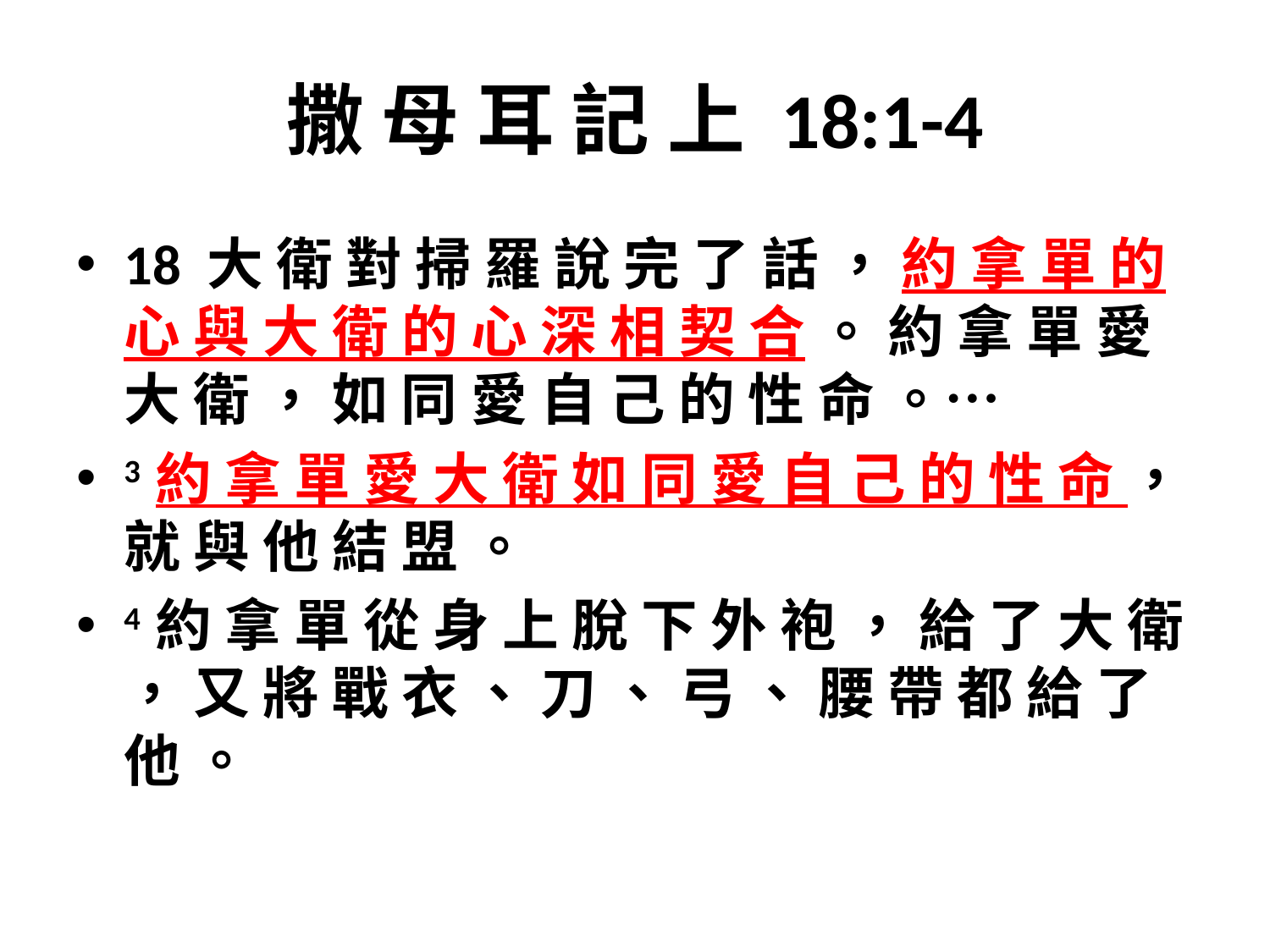

# 撒 母 耳 記 上 18:1-4
18 大 衛 對 掃 羅 說 完 了 話 ， 約 拿 單 的 心 與 大 衛 的 心 深 相 契 合 。 約 拿 單 愛 大 衛 ， 如 同 愛 自 己 的 性 命 。…
3 約 拿 單 愛 大 衛 如 同 愛 自 己 的 性 命 ， 就 與 他 結 盟 。
4 約 拿 單 從 身 上 脫 下 外 袍 ， 給 了 大 衛 ， 又 將 戰 衣 、 刀 、 弓 、 腰 帶 都 給 了 他 。